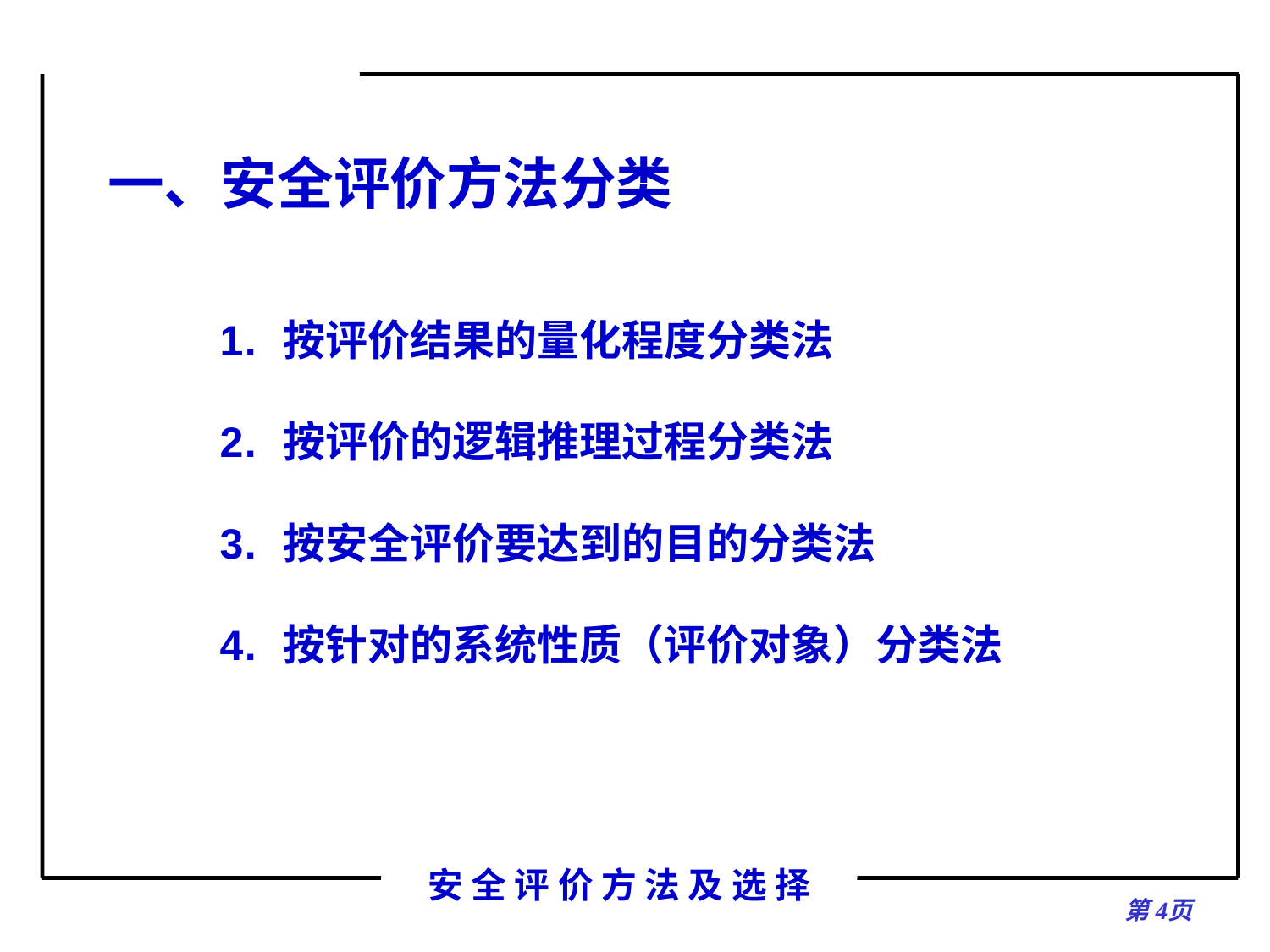

一、安全评价方法分类
按评价结果的量化程度分类法
按评价的逻辑推理过程分类法
按安全评价要达到的目的分类法
按针对的系统性质（评价对象）分类法
第4页